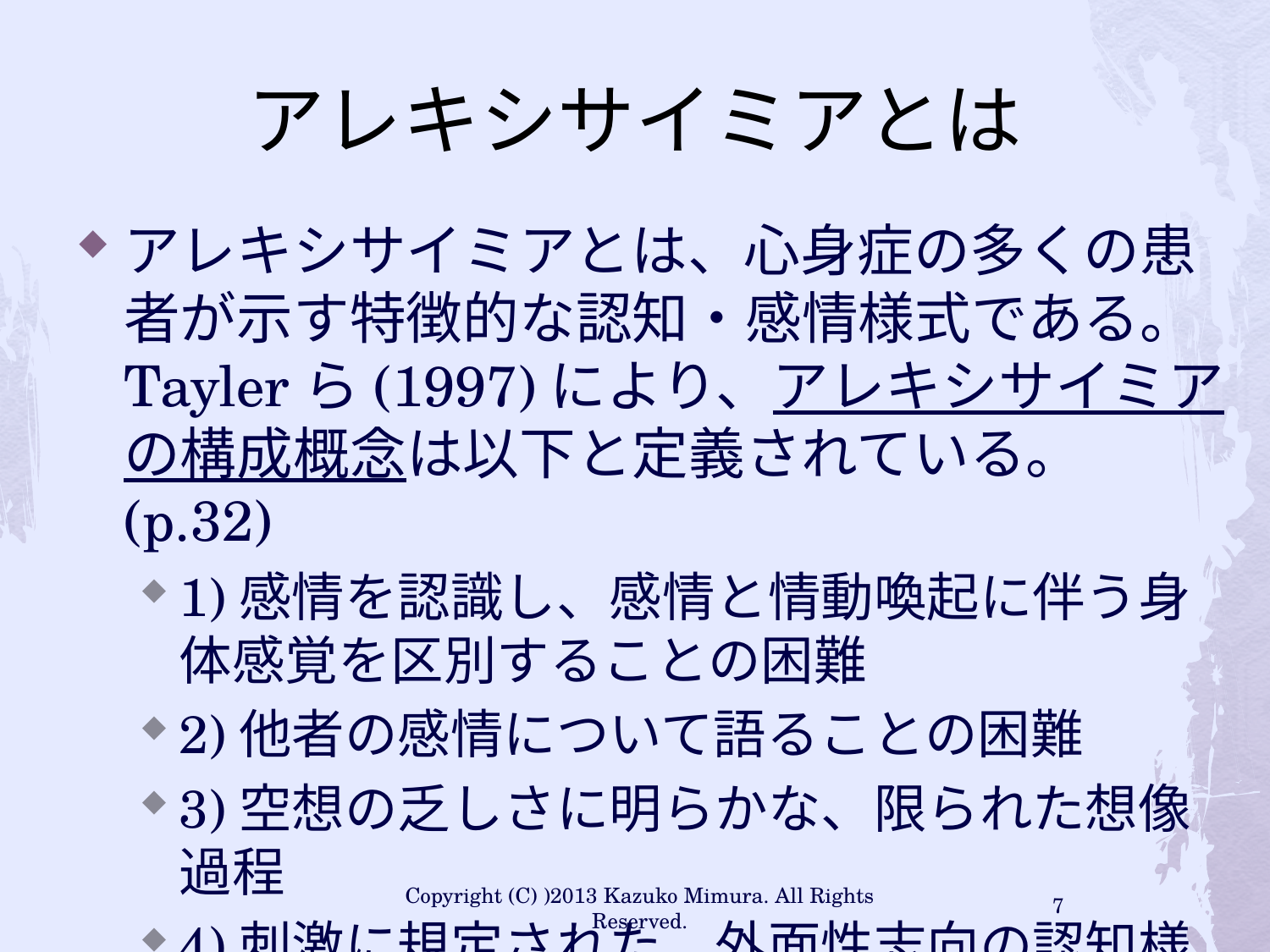

# アレキシサイミアとは
アレキシサイミアとは、心身症の多くの患者が示す特徴的な認知・感情様式である。 Taylerら(1997)により、アレキシサイミアの構成概念は以下と定義されている。(p.32)
1)感情を認識し、感情と情動喚起に伴う身体感覚を区別することの困難
2)他者の感情について語ることの困難
3)空想の乏しさに明らかな、限られた想像過程
4)刺激に規定された、外面性志向の認知様式
Copyright (C) )2013 Kazuko Mimura. All Rights Reserved.
7